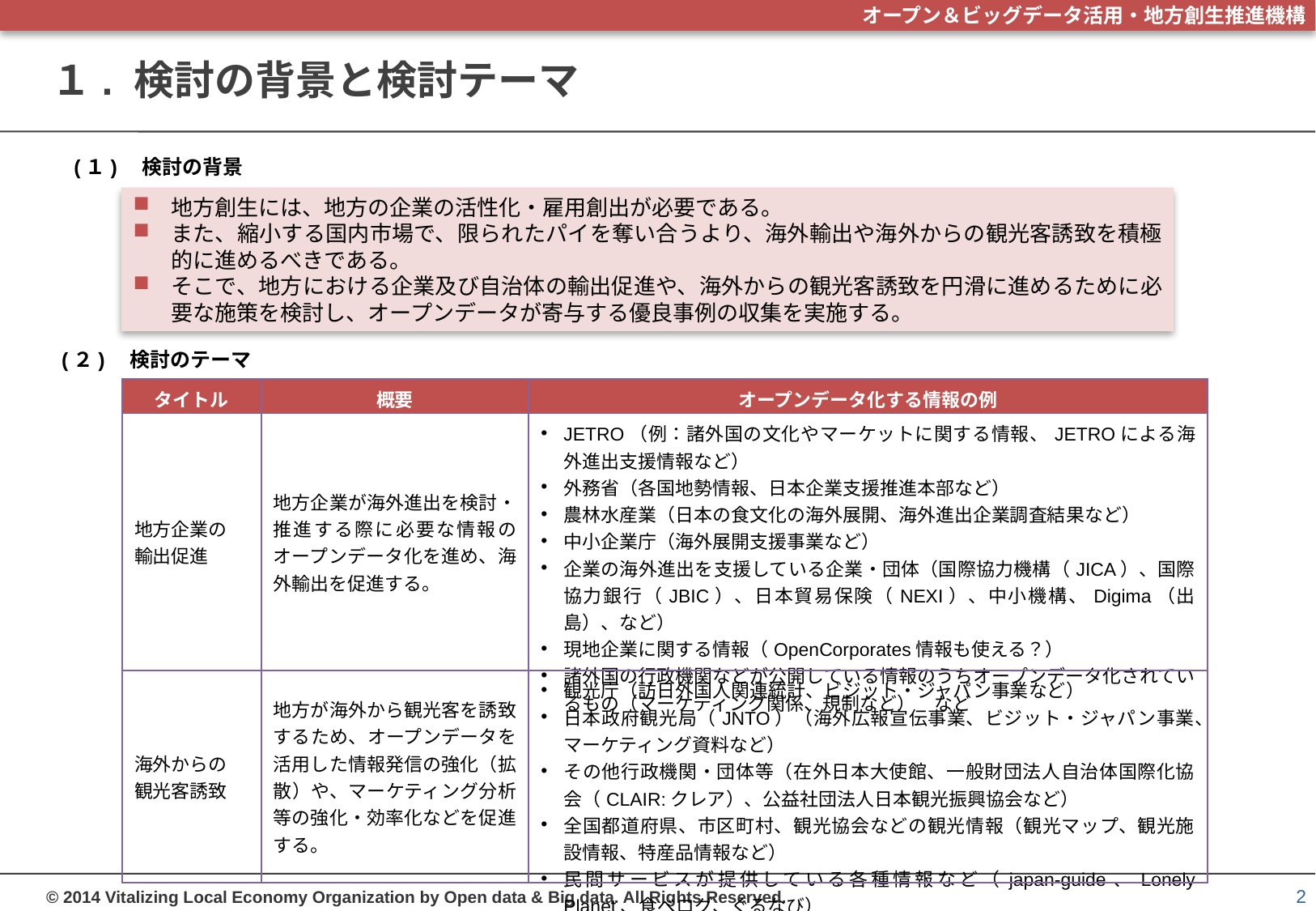

# １. 検討の背景と検討テーマ
(１)　検討の背景
地方創生には、地方の企業の活性化・雇用創出が必要である。
また、縮小する国内市場で、限られたパイを奪い合うより、海外輸出や海外からの観光客誘致を積極的に進めるべきである。
そこで、地方における企業及び自治体の輸出促進や、海外からの観光客誘致を円滑に進めるために必要な施策を検討し、オープンデータが寄与する優良事例の収集を実施する。
(２)　検討のテーマ
| タイトル | 概要 | オープンデータ化する情報の例 |
| --- | --- | --- |
| 地方企業の 輸出促進 | 地方企業が海外進出を検討・推進する際に必要な情報のオープンデータ化を進め、海外輸出を促進する。 | JETRO（例：諸外国の文化やマーケットに関する情報、JETROによる海外進出支援情報など） 外務省（各国地勢情報、日本企業支援推進本部など） 農林水産業（日本の食文化の海外展開、海外進出企業調査結果など） 中小企業庁（海外展開支援事業など） 企業の海外進出を支援している企業・団体（国際協力機構（JICA）、国際協力銀行（JBIC）、日本貿易保険（NEXI）、中小機構、Digima（出島）、など） 現地企業に関する情報（OpenCorporates情報も使える？） 諸外国の行政機関などが公開している情報のうちオープンデータ化されているもの（マーケティング関係、規制など）　など |
| 海外からの 観光客誘致 | 地方が海外から観光客を誘致するため、オープンデータを活用した情報発信の強化（拡散）や、マーケティング分析等の強化・効率化などを促進する。 | 観光庁（訪日外国人関連統計、ビジット・ジャパン事業など） 日本政府観光局（JNTO）（海外広報宣伝事業、ビジット・ジャパン事業、マーケティング資料など） その他行政機関・団体等（在外日本大使館、一般財団法人自治体国際化協会（CLAIR:クレア）、公益社団法人日本観光振興協会など） 全国都道府県、市区町村、観光協会などの観光情報（観光マップ、観光施設情報、特産品情報など） 民間サービスが提供している各種情報など（japan-guide、Lonely Planet、食べログ、ぐるなび） |
2